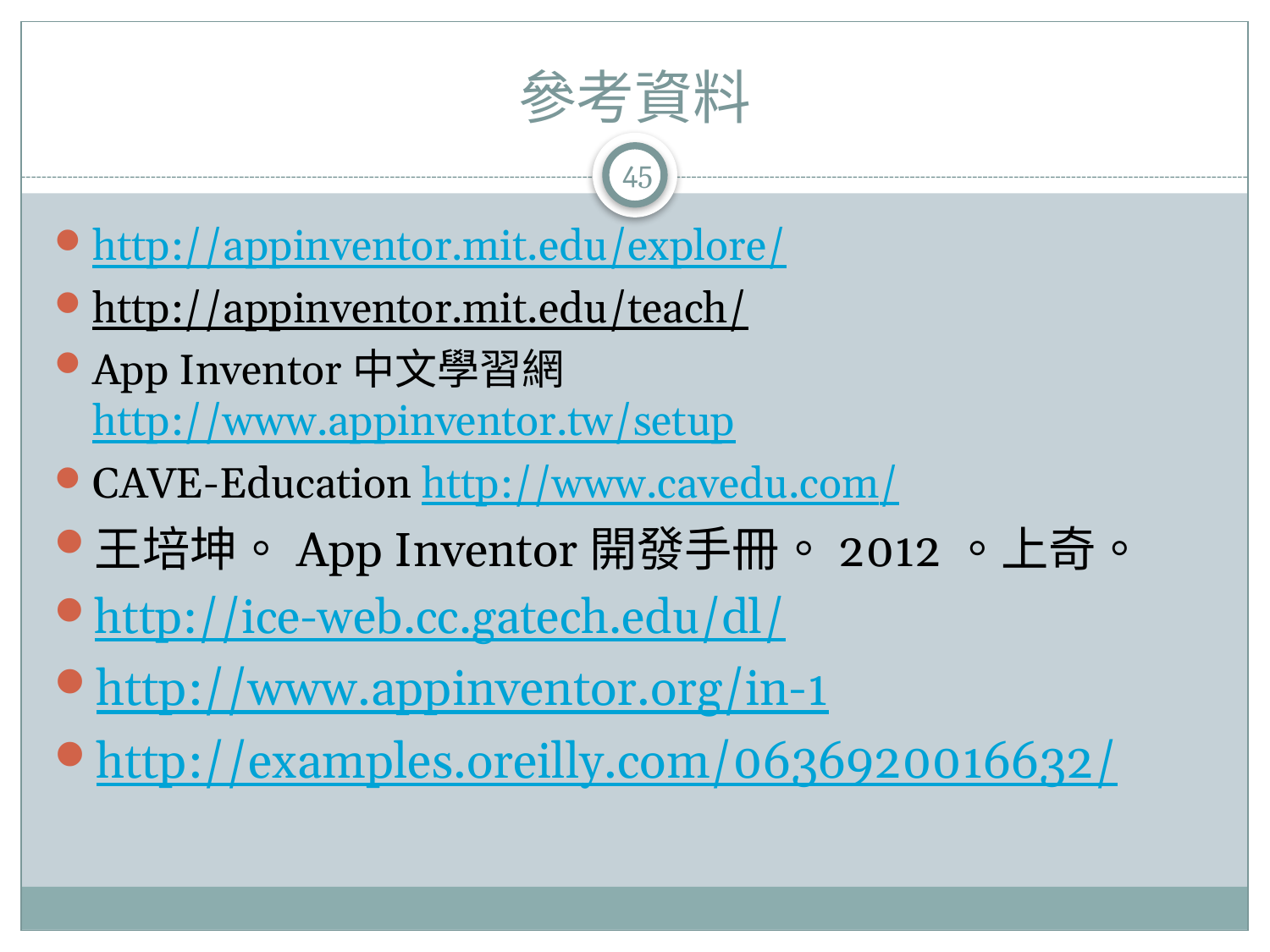

# 參考資料
45
http://appinventor.mit.edu/explore/
http://appinventor.mit.edu/teach/
App Inventor中文學習網 http://www.appinventor.tw/setup
CAVE-Education http://www.cavedu.com/
王培坤。App Inventor開發手冊。2012。上奇。
http://ice-web.cc.gatech.edu/dl/
http://www.appinventor.org/in-1
http://examples.oreilly.com/0636920016632/